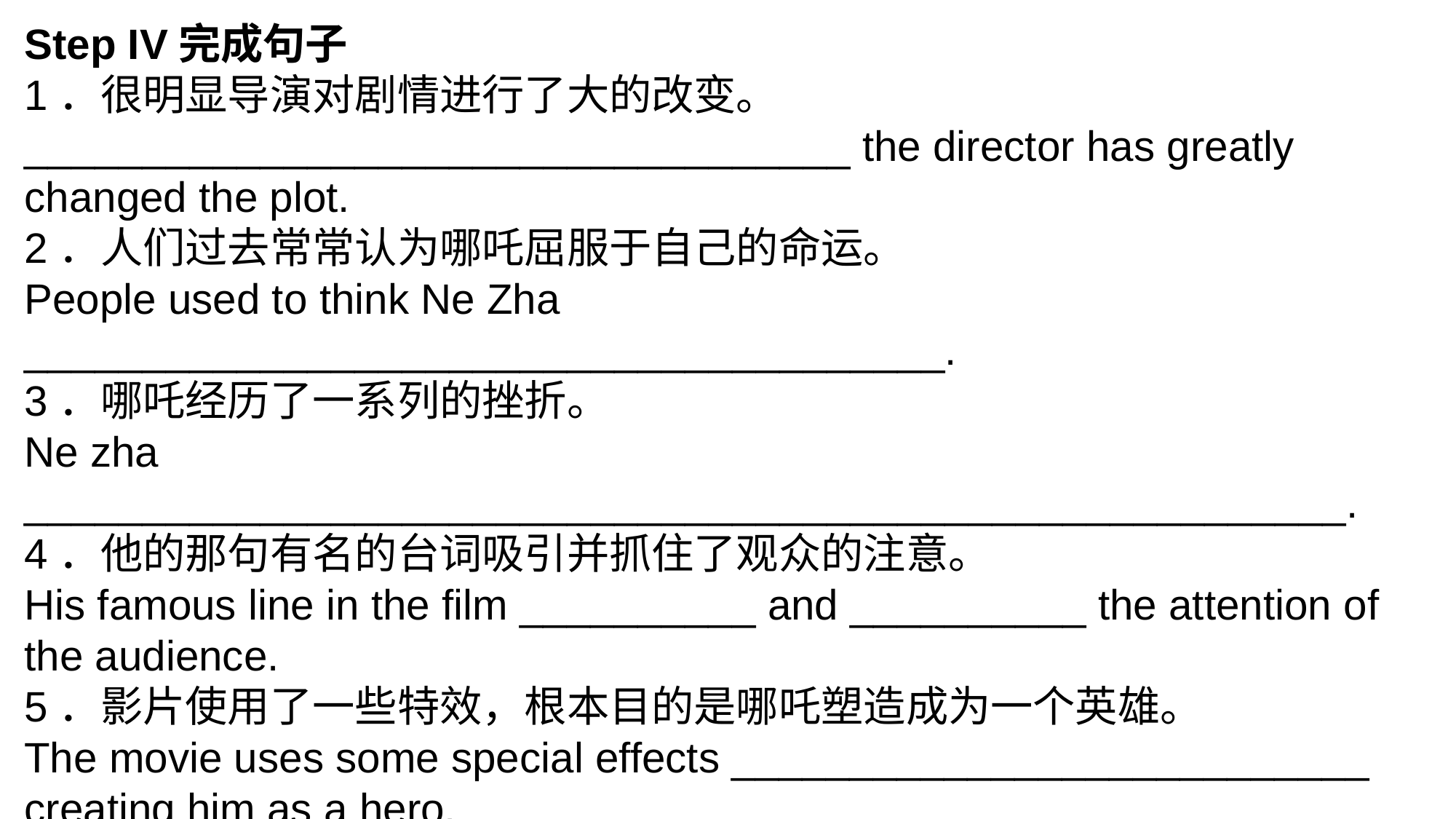

Step IV完成句子
1．很明显导演对剧情进行了大的改变。
___________________________________ the director has greatly changed the plot.
2．人们过去常常认为哪吒屈服于自己的命运。
People used to think Ne Zha _______________________________________.
3．哪吒经历了一系列的挫折。
Ne zha ________________________________________________________.
4．他的那句有名的台词吸引并抓住了观众的注意。
His famous line in the film __________ and __________ the attention of the audience.
5．影片使用了一些特效，根本目的是哪吒塑造成为一个英雄。
The movie uses some special effects ___________________________ creating him as a hero.
6．在我看来，这是我看过的最好的动画片之一。
_________________________________________________________________________．